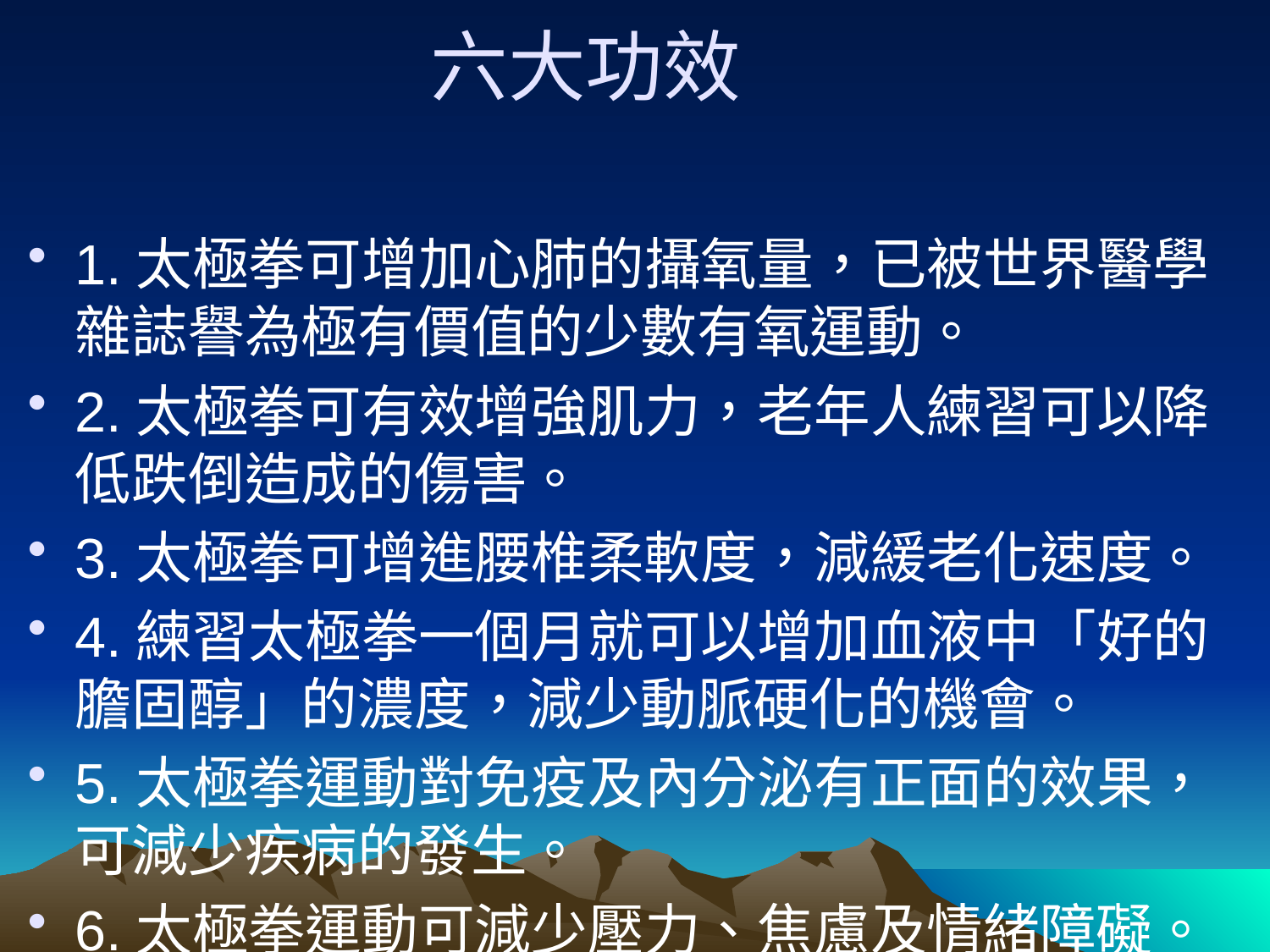

# 六大功效
1.太極拳可增加心肺的攝氧量，已被世界醫學雜誌譽為極有價值的少數有氧運動。
2.太極拳可有效增強肌力，老年人練習可以降低跌倒造成的傷害。
3.太極拳可增進腰椎柔軟度，減緩老化速度。
4.練習太極拳一個月就可以增加血液中「好的膽固醇」的濃度，減少動脈硬化的機會。
5.太極拳運動對免疫及內分泌有正面的效果，可減少疾病的發生。
6.太極拳運動可減少壓力、焦慮及情緒障礙。